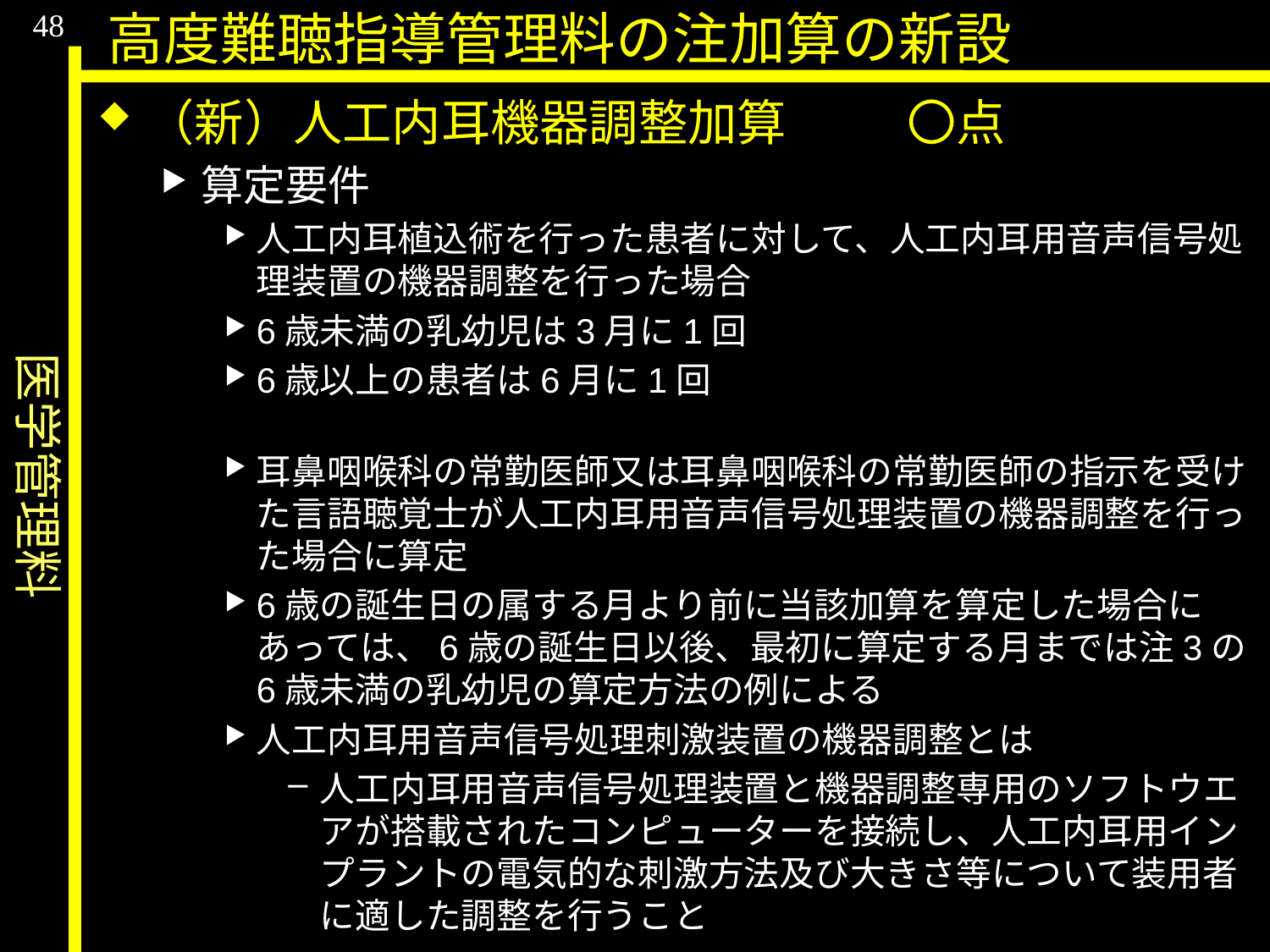

医学管理料
48
高度難聴指導管理料の注加算の新設

（新）人工内耳機器調整加算	〇点
算定要件
人工内耳植込術を行った患者に対して、人工内耳用音声信号処理装置の機器調整を行った場合
6歳未満の乳幼児は3月に1回
6歳以上の患者は6月に1回

耳鼻咽喉科の常勤医師又は耳鼻咽喉科の常勤医師の指示を受けた言語聴覚士が人工内耳用音声信号処理装置の機器調整を行った場合に算定
6歳の誕生日の属する月より前に当該加算を算定した場合にあっては、6歳の誕生日以後、最初に算定する月までは注3の6歳未満の乳幼児の算定方法の例による
人工内耳用音声信号処理刺激装置の機器調整とは
人工内耳用音声信号処理装置と機器調整専用のソフトウエアが搭載されたコンピューターを接続し、人工内耳用インプラントの電気的な刺激方法及び大きさ等について装用者に適した調整を行うこと